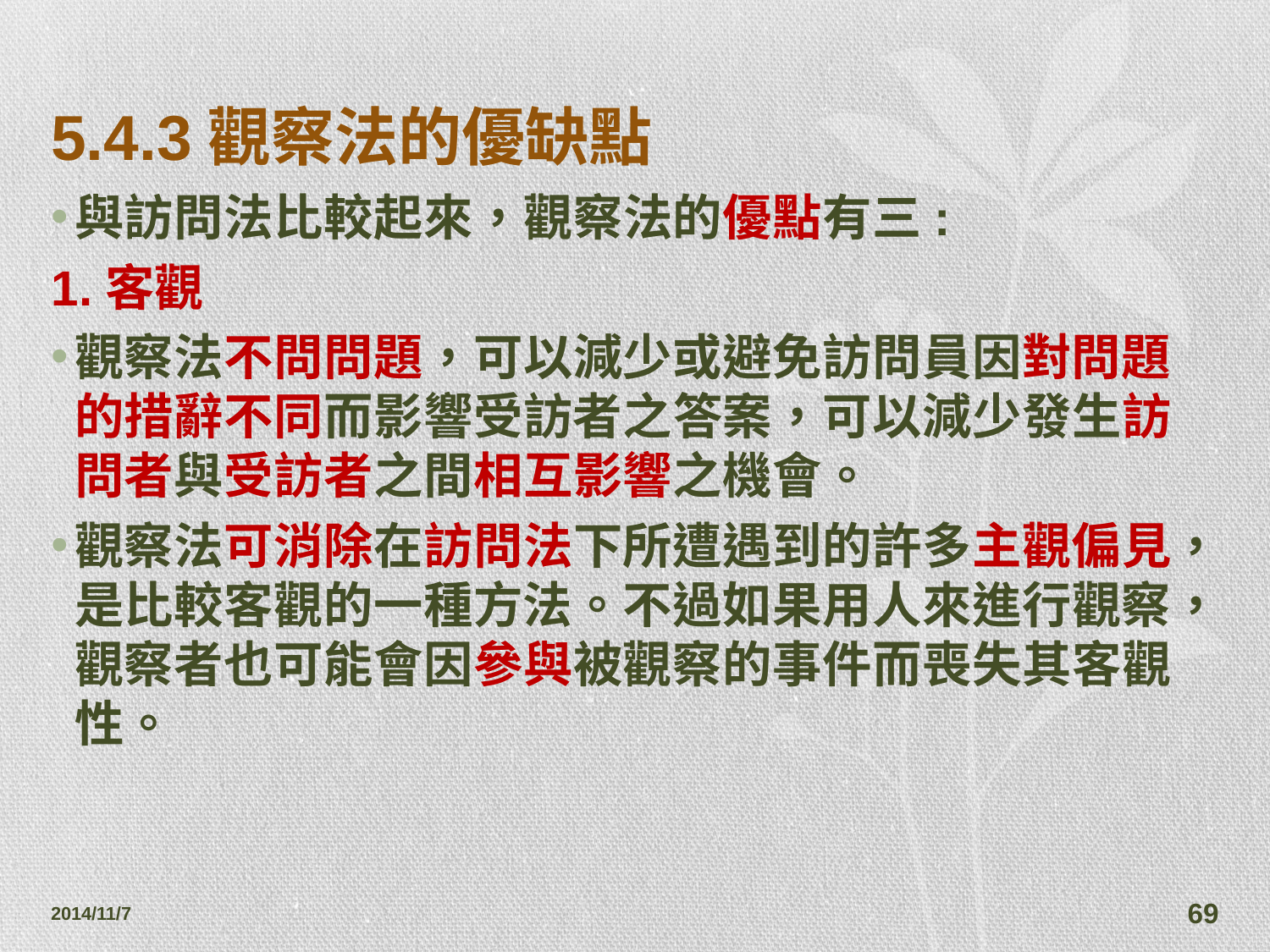

# 5.4.3觀察法的優缺點
與訪問法比較起來，觀察法的優點有三:
1.客觀
觀察法不問問題，可以減少或避免訪問員因對問題的措辭不同而影響受訪者之答案，可以減少發生訪問者與受訪者之間相互影響之機會。
觀察法可消除在訪問法下所遭遇到的許多主觀偏見，是比較客觀的一種方法。不過如果用人來進行觀察，觀察者也可能會因參與被觀察的事件而喪失其客觀性。
2014/11/7
69